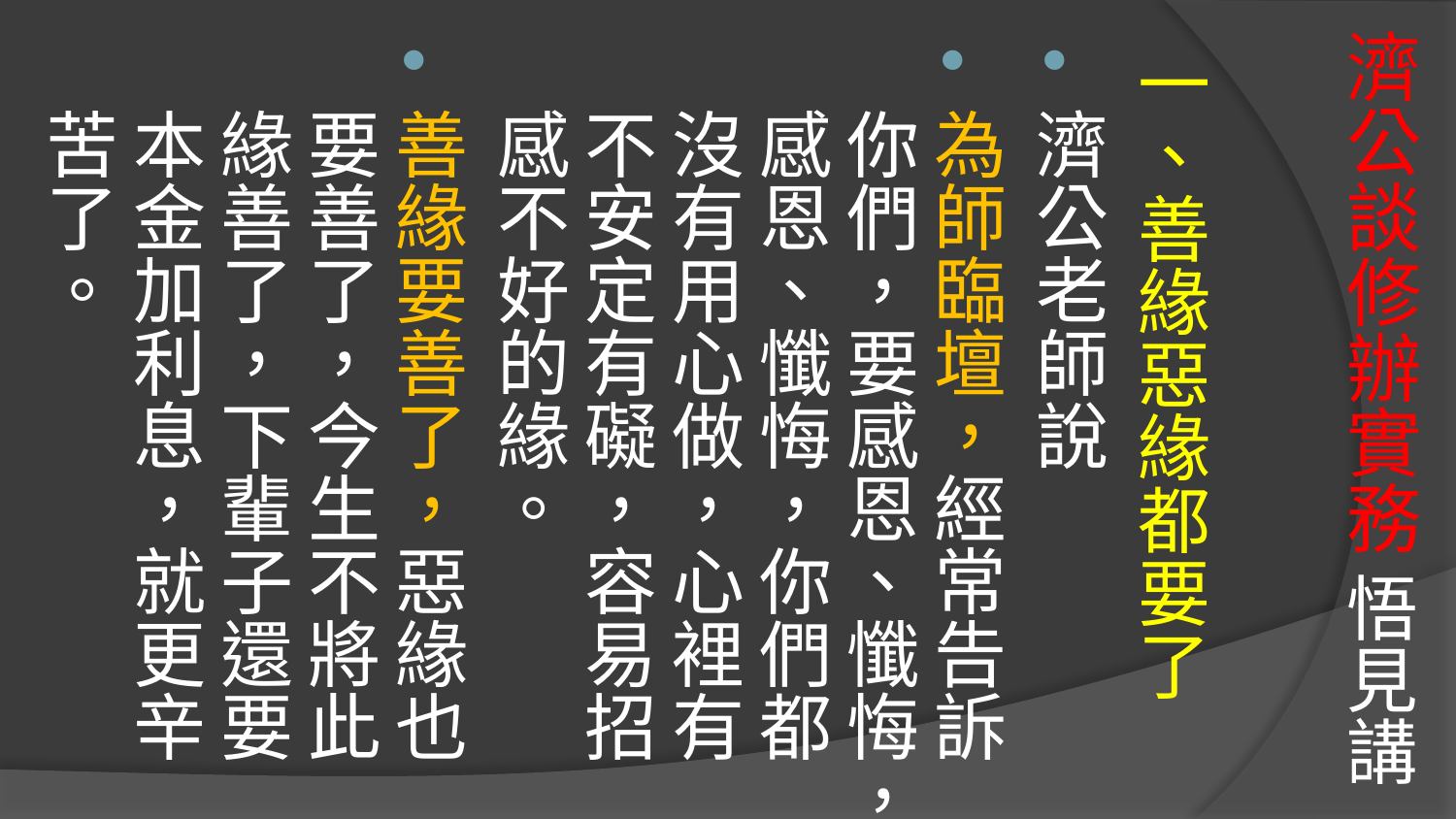

# 濟公談修辦實務 悟見講
一、善緣惡緣都要了
濟公老師說
為師臨壇，經常告訴你們，要感恩、懺悔，感恩、懺悔，你們都沒有用心做，心裡有不安定有礙，容易招感不好的緣。
善緣要善了，惡緣也要善了，今生不將此緣善了，下輩子還要本金加利息，就更辛苦了。